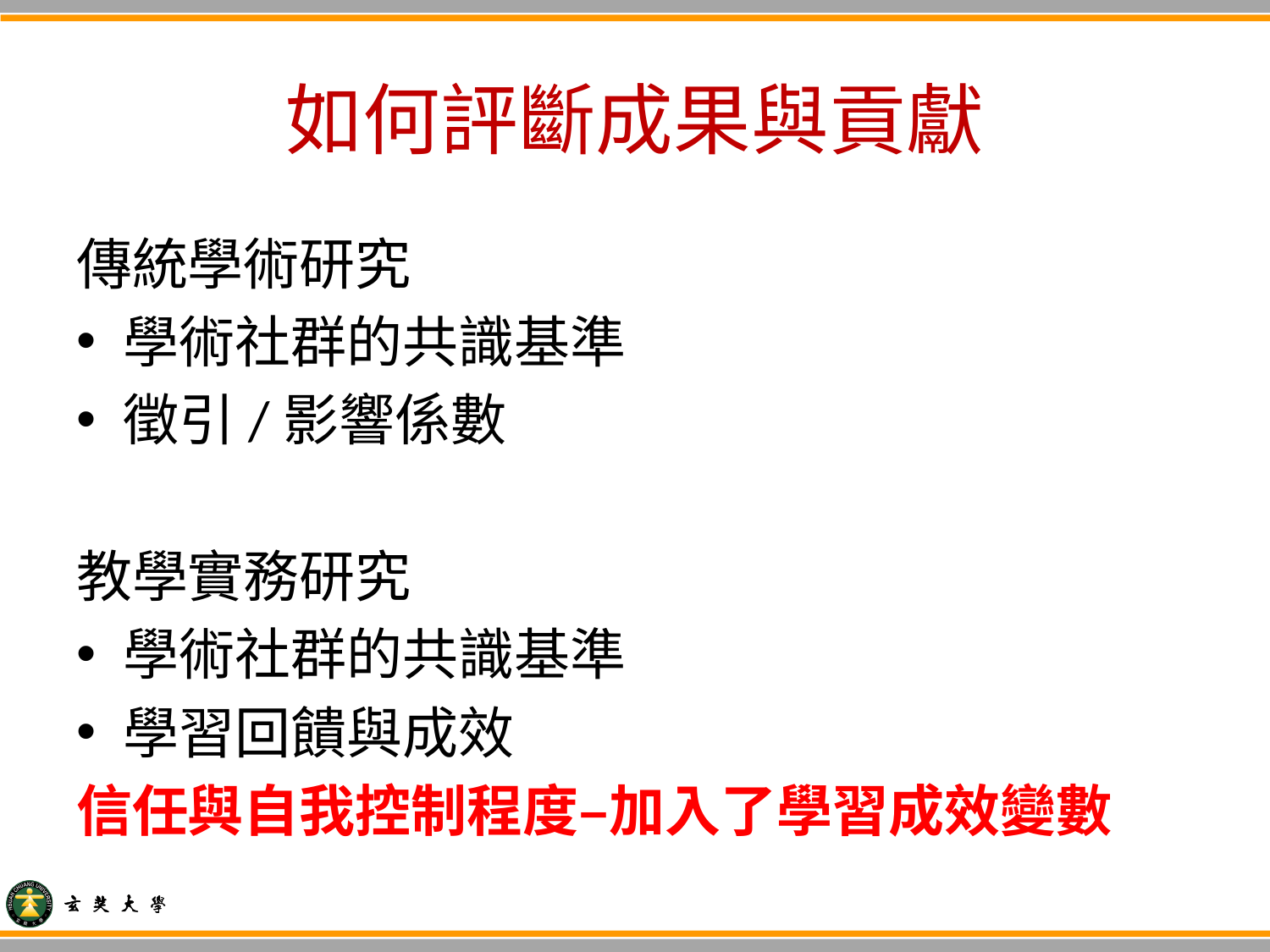

# 如何評斷成果與貢獻
傳統學術研究
學術社群的共識基準
徵引/影響係數

教學實務研究
學術社群的共識基準
學習回饋與成效
信任與自我控制程度–加入了學習成效變數